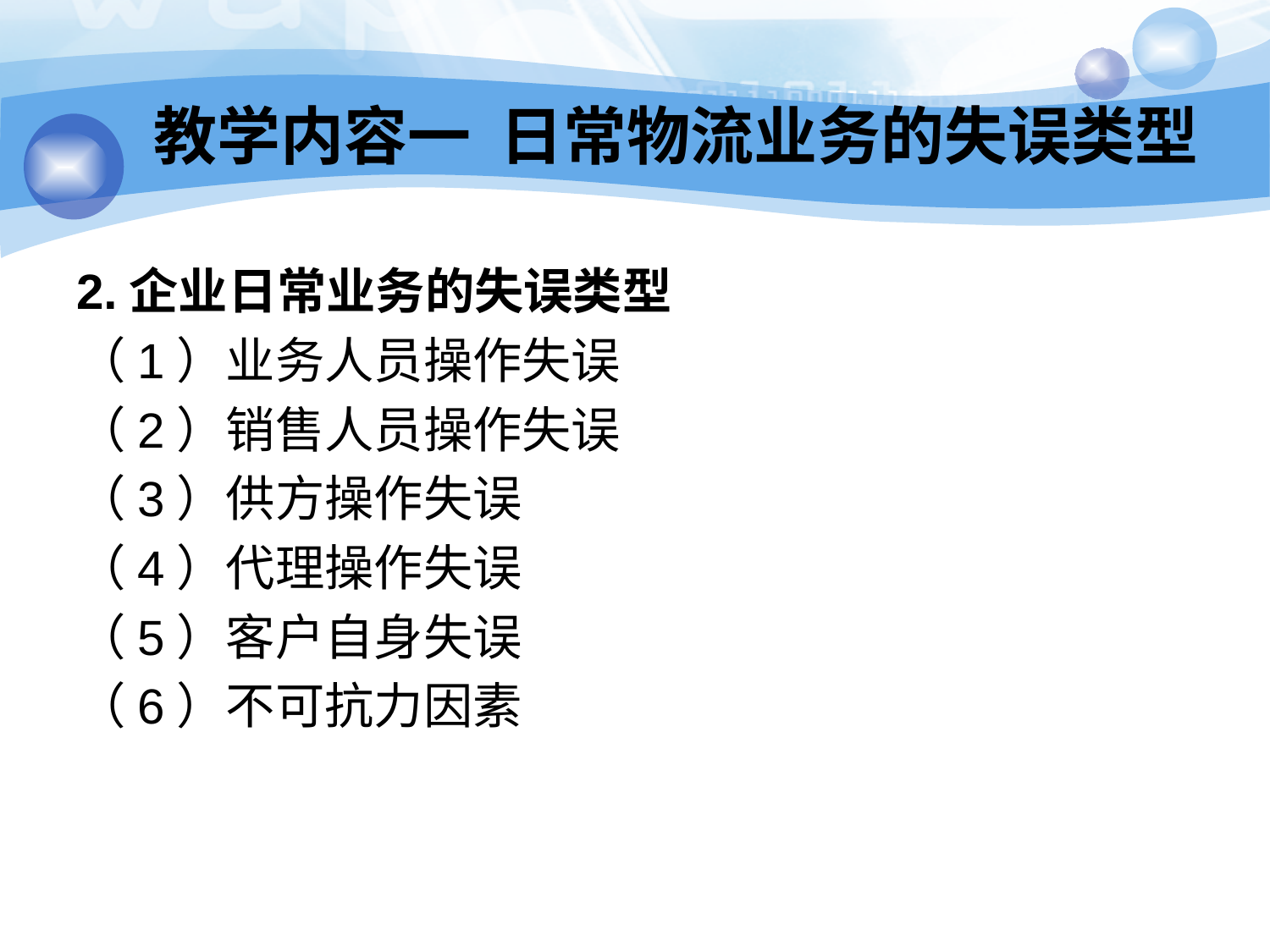

# 教学内容一  日常物流业务的失误类型
2.企业日常业务的失误类型
（1）业务人员操作失误
（2）销售人员操作失误
（3）供方操作失误
（4）代理操作失误
（5）客户自身失误
（6）不可抗力因素